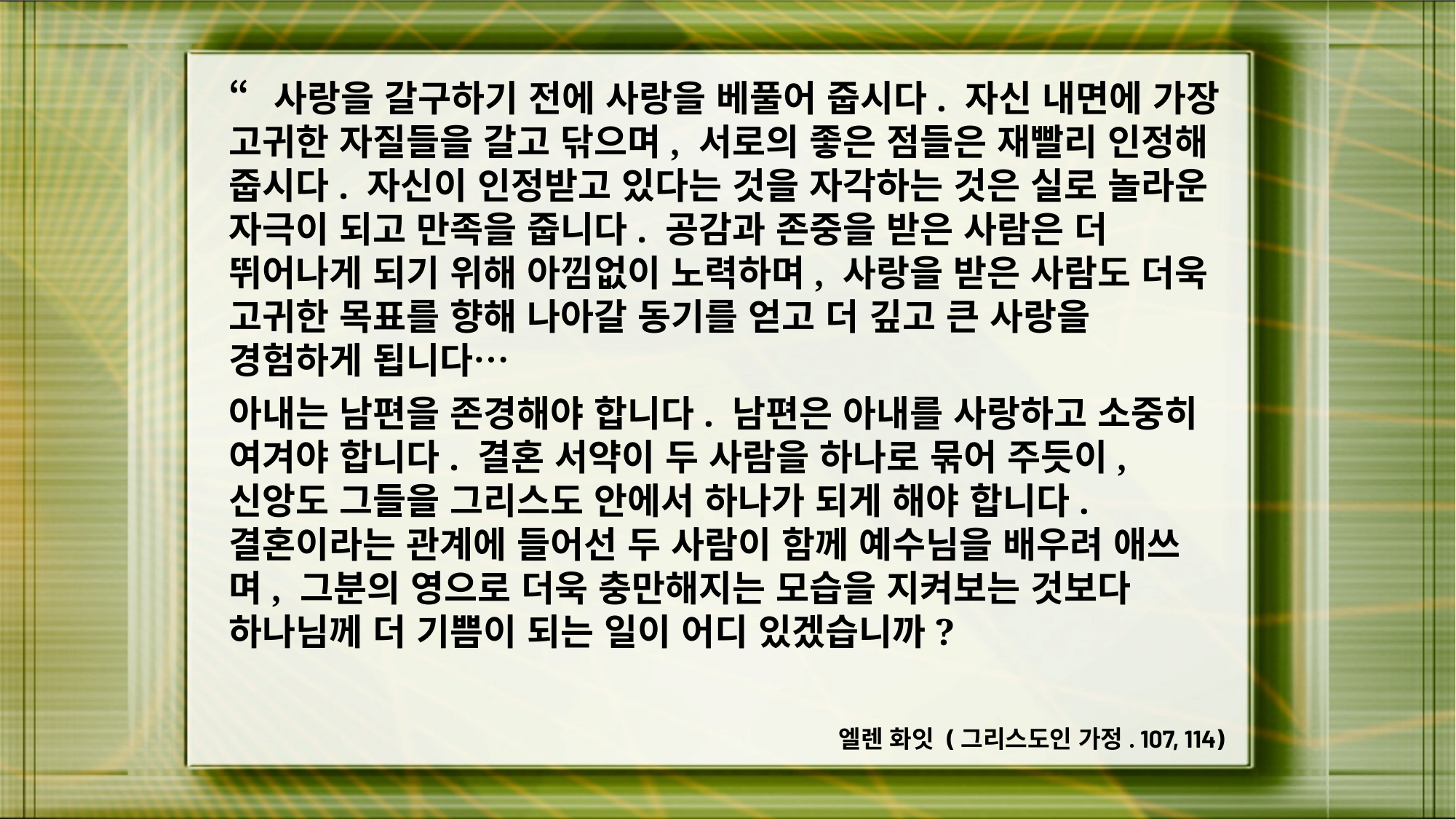

“사랑을 갈구하기 전에 사랑을 베풀어 줍시다. 자신 내면에 가장 고귀한 자질들을 갈고 닦으며, 서로의 좋은 점들은 재빨리 인정해 줍시다. 자신이 인정받고 있다는 것을 자각하는 것은 실로 놀라운 자극이 되고 만족을 줍니다. 공감과 존중을 받은 사람은 더 뛰어나게 되기 위해 아낌없이 노력하며, 사랑을 받은 사람도 더욱 고귀한 목표를 향해 나아갈 동기를 얻고 더 깊고 큰 사랑을 경험하게 됩니다…
아내는 남편을 존경해야 합니다. 남편은 아내를 사랑하고 소중히 여겨야 합니다. 결혼 서약이 두 사람을 하나로 묶어 주듯이, 신앙도 그들을 그리스도 안에서 하나가 되게 해야 합니다. 결혼이라는 관계에 들어선 두 사람이 함께 예수님을 배우려 애쓰며, 그분의 영으로 더욱 충만해지는 모습을 지켜보는 것보다 하나님께 더 기쁨이 되는 일이 어디 있겠습니까?
엘렌 화잇 (그리스도인 가정. 107, 114)